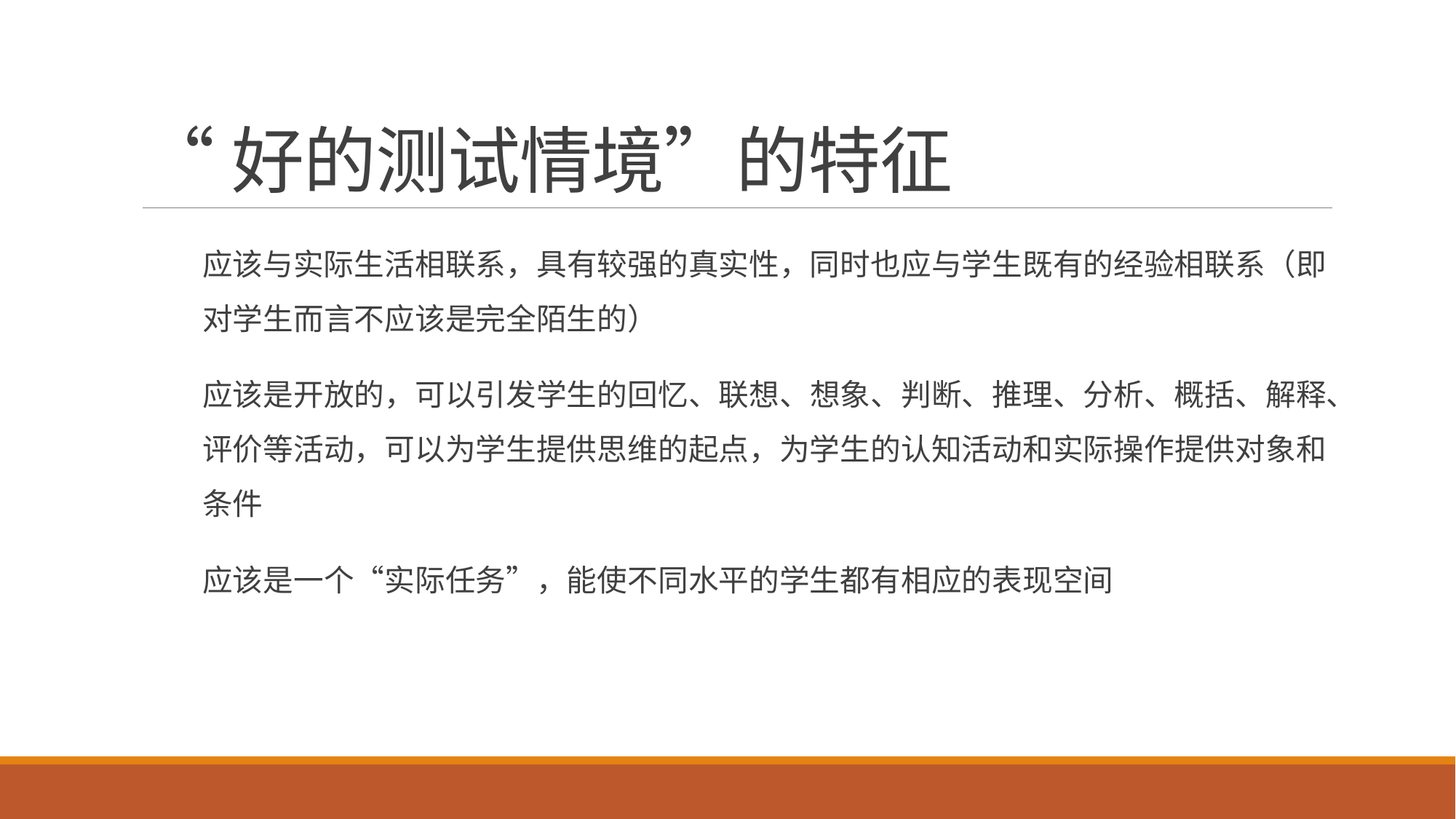

# “好的测试情境”的特征
应该与实际生活相联系，具有较强的真实性，同时也应与学生既有的经验相联系（即对学生而言不应该是完全陌生的）
应该是开放的，可以引发学生的回忆、联想、想象、判断、推理、分析、概括、解释、评价等活动，可以为学生提供思维的起点，为学生的认知活动和实际操作提供对象和条件
应该是一个“实际任务”，能使不同水平的学生都有相应的表现空间